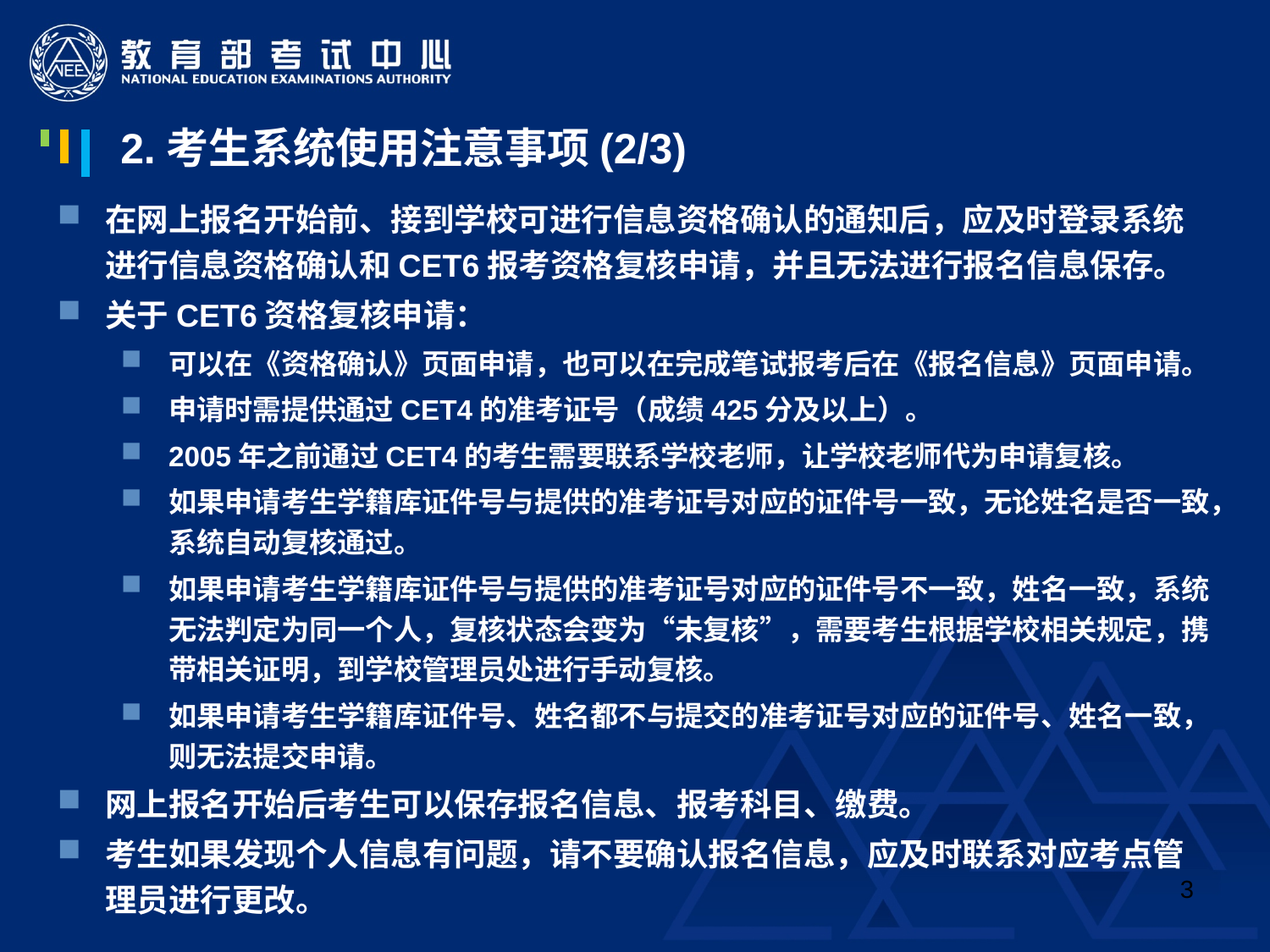

2.考生系统使用注意事项(2/3)

在网上报名开始前、接到学校可进行信息资格确认的通知后，应及时登录系统进行信息资格确认和CET6报考资格复核申请，并且无法进行报名信息保存。
关于CET6资格复核申请：
可以在《资格确认》页面申请，也可以在完成笔试报考后在《报名信息》页面申请。
申请时需提供通过CET4的准考证号（成绩425分及以上）。
2005年之前通过CET4的考生需要联系学校老师，让学校老师代为申请复核。
如果申请考生学籍库证件号与提供的准考证号对应的证件号一致，无论姓名是否一致，系统自动复核通过。
如果申请考生学籍库证件号与提供的准考证号对应的证件号不一致，姓名一致，系统无法判定为同一个人，复核状态会变为“未复核”，需要考生根据学校相关规定，携带相关证明，到学校管理员处进行手动复核。
如果申请考生学籍库证件号、姓名都不与提交的准考证号对应的证件号、姓名一致，则无法提交申请。
网上报名开始后考生可以保存报名信息、报考科目、缴费。
考生如果发现个人信息有问题，请不要确认报名信息，应及时联系对应考点管理员进行更改。
3